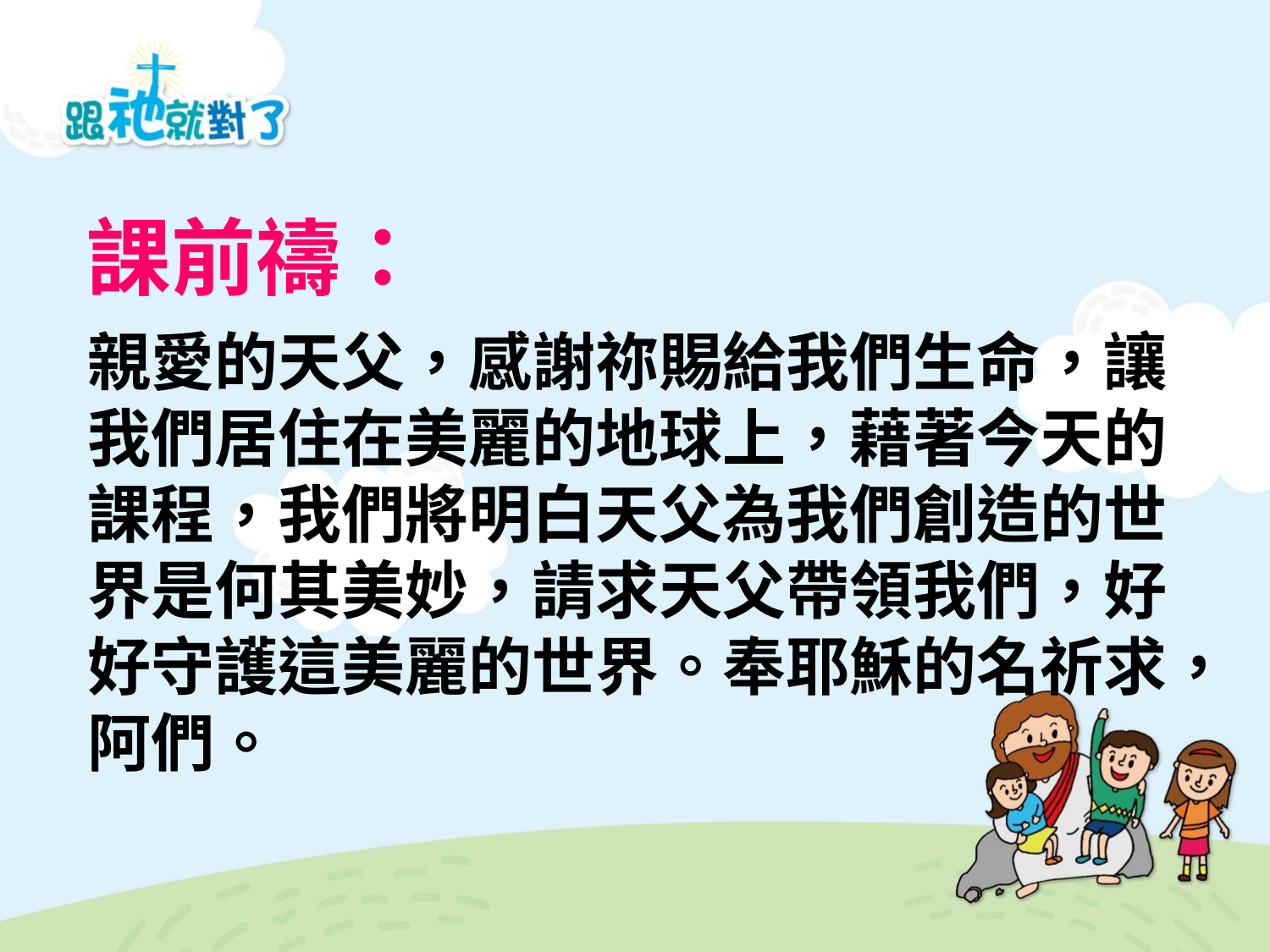

課前禱：
親愛的天父，感謝祢賜給我們生命，讓我們居住在美麗的地球上，藉著今天的課程，我們將明白天父為我們創造的世界是何其美妙，請求天父帶領我們，好好守護這美麗的世界。奉耶穌的名祈求，阿們。